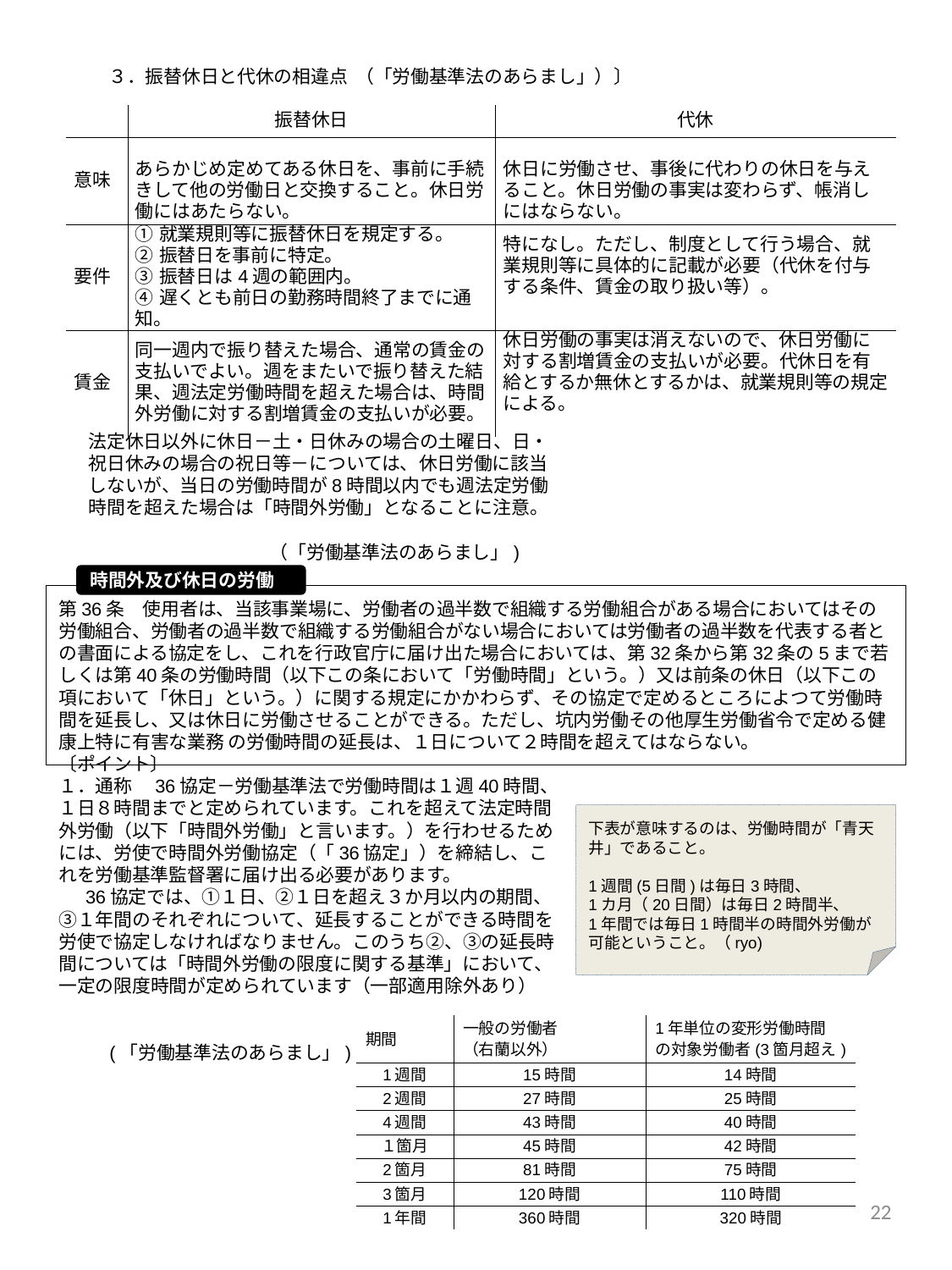

３．振替休日と代休の相違点  （「労働基準法のあらまし」）〕
#
|  | 振替休日 | 代休 |
| --- | --- | --- |
| 意味 | あらかじめ定めてある休日を、事前に手続きして他の労働日と交換すること。休日労働にはあたらない。 | 休日に労働させ、事後に代わりの休日を与えること。休日労働の事実は変わらず、帳消しにはならない。 |
| 要件 | ①就業規則等に振替休日を規定する。 ②振替日を事前に特定。 ③振替日は4週の範囲内。 ④遅くとも前日の勤務時間終了までに通知。 | 特になし。ただし、制度として行う場合、就業規則等に具体的に記載が必要（代休を付与する条件、賃金の取り扱い等）。 |
| 賃金 | 同一週内で振り替えた場合、通常の賃金の支払いでよい。週をまたいで振り替えた結果、週法定労働時間を超えた場合は、時間外労働に対する割増賃金の支払いが必要。 | 休日労働の事実は消えないので、休日労働に対する割増賃金の支払いが必要。代休日を有給とするか無休とするかは、就業規則等の規定による。 |

法定休日以外に休日－土・日休みの場合の土曜日、日・祝日休みの場合の祝日等－については、休日労働に該当しないが、当日の労働時間が8時間以内でも週法定労働時間を超えた場合は「時間外労働」となることに注意。
                                            （「労働基準法のあらまし」)
時間外及び休日の労働
第36条　使用者は、当該事業場に、労働者の過半数で組織する労働組合がある場合においてはその労働組合、労働者の過半数で組織する労働組合がない場合においては労働者の過半数を代表する者との書面による協定をし、これを行政官庁に届け出た場合においては、第32条から第32条の5まで若しくは第40条の労働時間（以下この条において「労働時間」という。）又は前条の休日（以下この項において「休日」という。）に関する規定にかかわらず、その協定で定めるところによつて労働時間を延長し、又は休日に労働させることができる。ただし、坑内労働その他厚生労働省令で定める健康上特に有害な業務 の労働時間の延長は、１日について２時間を超えてはならない。

〔ポイント〕
１．通称　36協定－労働基準法で労働時間は１週40時間、１日８時間までと定められています。これを超えて法定時間外労働（以下「時間外労働」と言います。）を行わせるためには、労使で時間外労働協定（「36協定」）を締結し、これを労働基準監督署に届け出る必要があります。
　 36協定では、①１日、②１日を超え３か月以内の期間、③１年間のそれぞれについて、延長することができる時間を労使で協定しなければなりません。このうち②、③の延長時間については「時間外労働の限度に関する基準」において、一定の限度時間が定められています（一部適用除外あり）
          (「労働基準法のあらまし」)

下表が意味するのは、労働時間が「青天井」であること。

1週間(5日間)は毎日3時間、
1カ月（20日間）は毎日2時間半、
1年間では毎日1時間半の時間外労働が可能ということ。（ryo)
| 期間 | 一般の労働者 （右蘭以外） | 1年単位の変形労働時間 の対象労働者(3箇月超え) |
| --- | --- | --- |
| 1週間 | 15時間 | 14時間 |
| 2週間 | 27時間 | 25時間 |
| 4週間 | 43時間 | 40時間 |
| １箇月 | 45時間 | 42時間 |
| 2箇月 | 81時間 | 75時間 |
| 3箇月 | 120時間 | 110時間 |
| 1年間 | 360時間 | 320時間 |

22